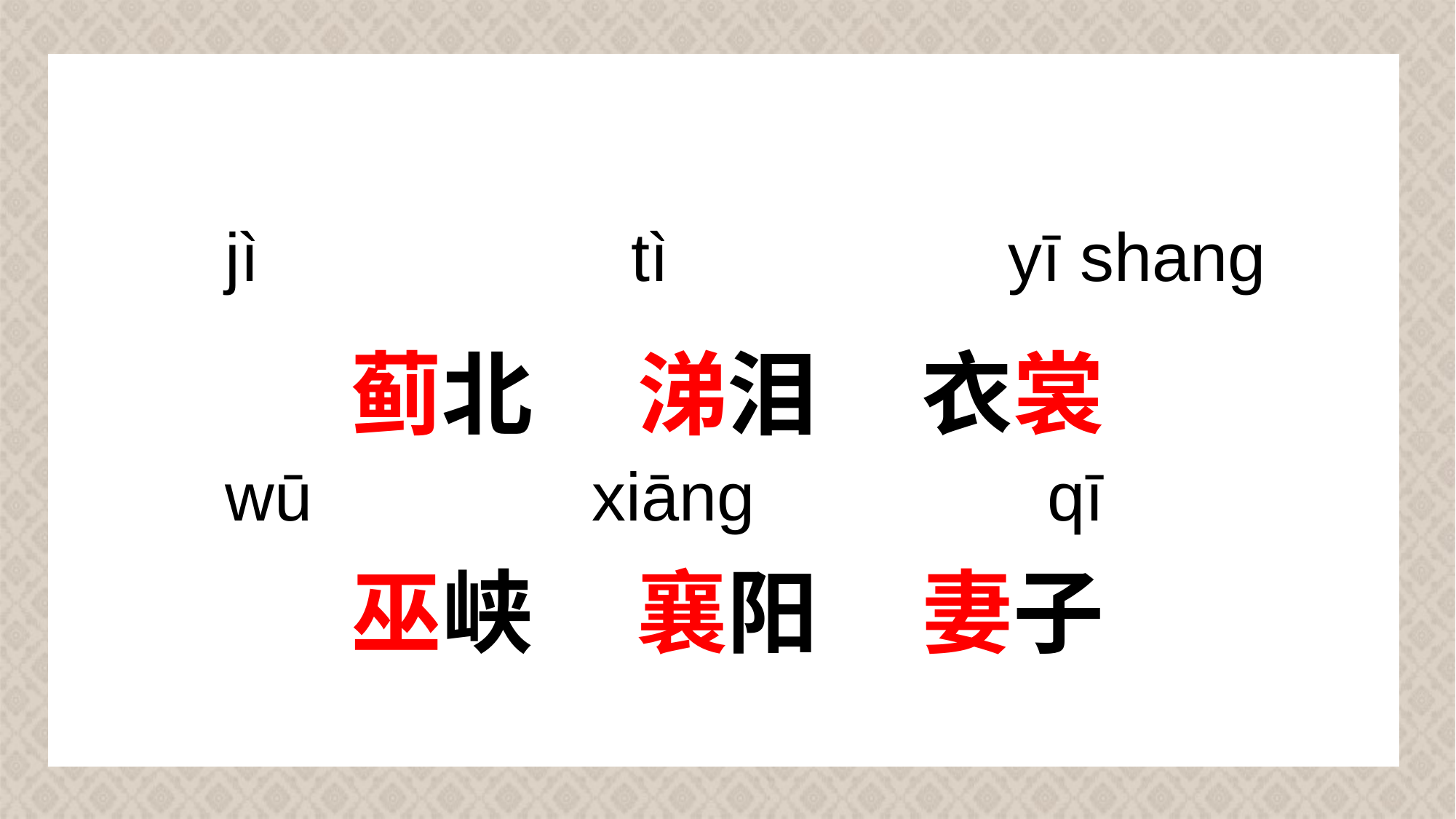

jì
tì
yī shang
蓟北     涕泪     衣裳
巫峡     襄阳     妻子
wū
xiāng
qī